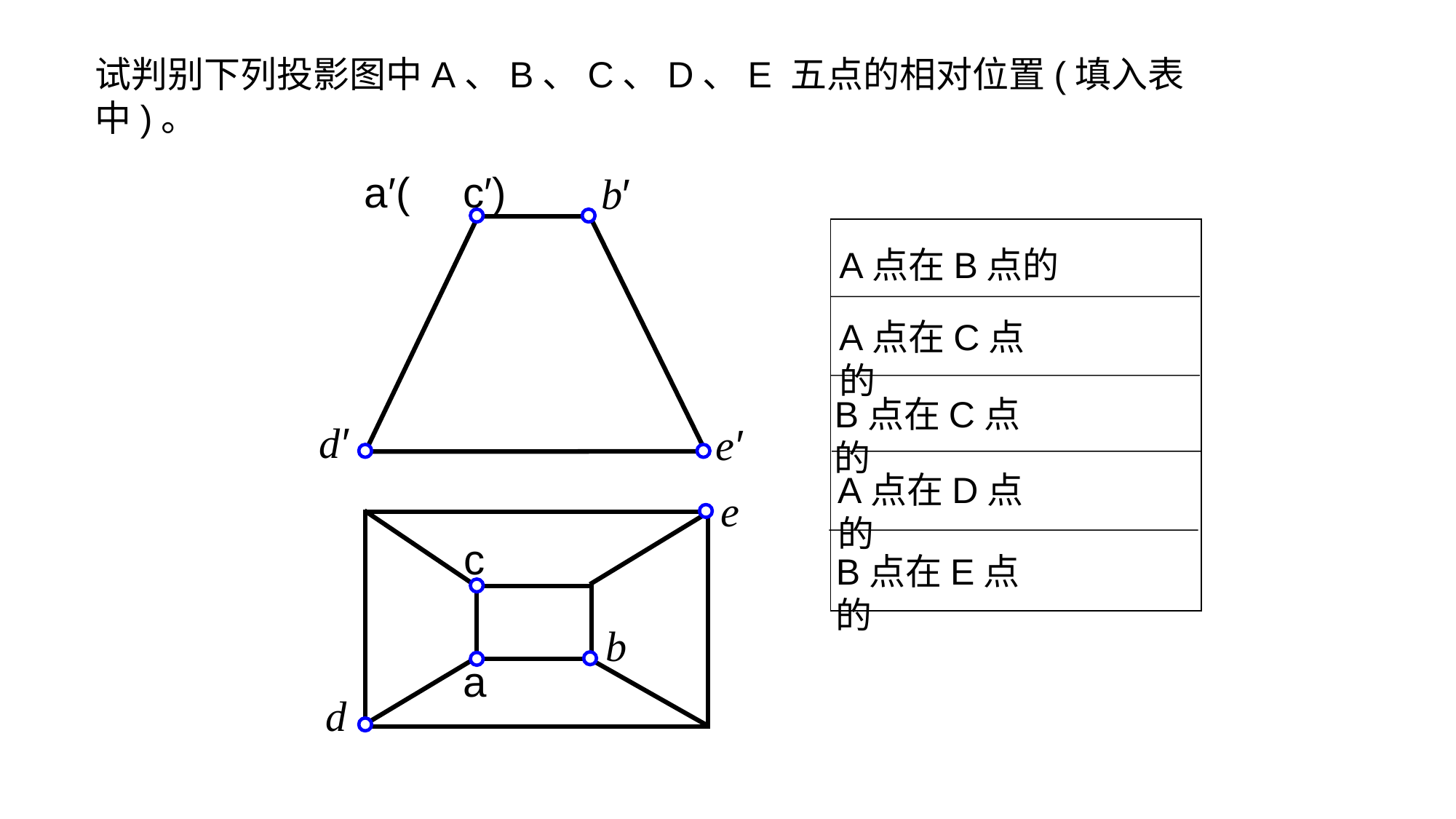

试判别下列投影图中A、B、C、D、E 五点的相对位置(填入表中)。
a′(
c′)
b′

A点在B点的

A点在C点的

B点在C点的
d′
e′

A点在D点的
e

c

B点在E点的

b
a

d